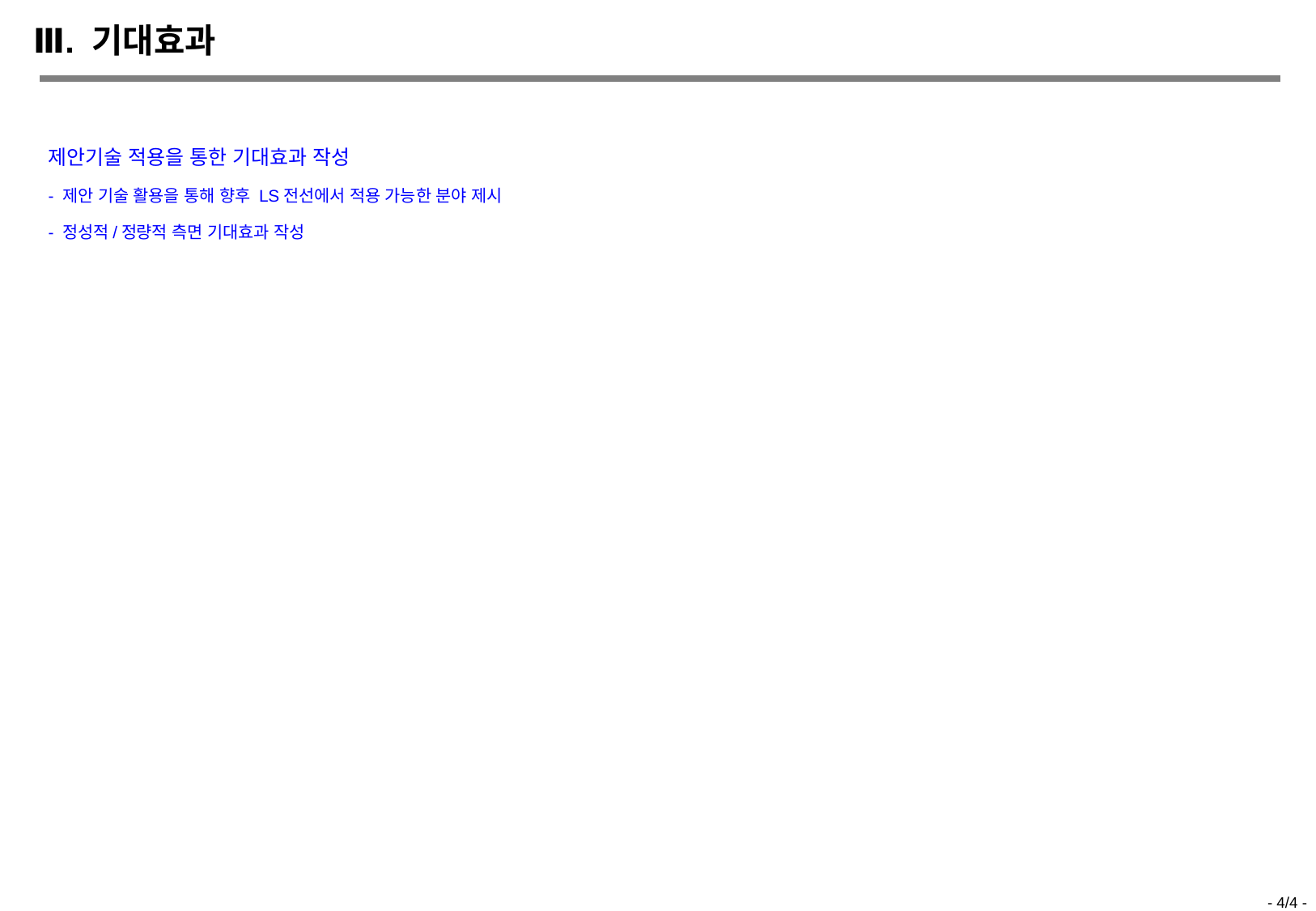

Ⅲ. 기대효과
제안기술 적용을 통한 기대효과 작성
- 제안 기술 활용을 통해 향후 LS전선에서 적용 가능한 분야 제시
- 정성적/정량적 측면 기대효과 작성
- 4/4 -